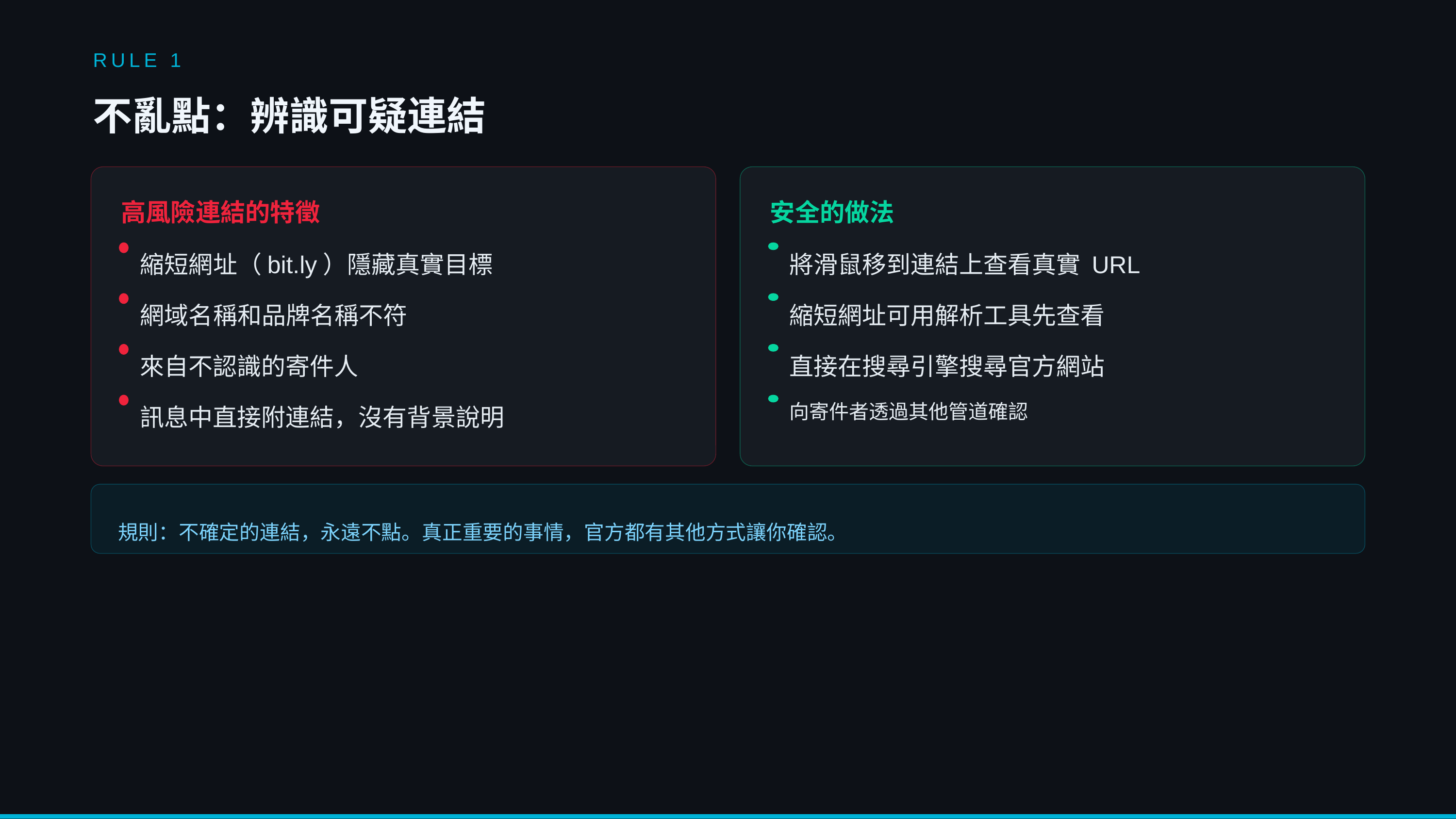

RULE 1
不亂點：辨識可疑連結

高風險連結的特徵
安全的做法
縮短網址（bit.ly）隱藏真實目標
將滑鼠移到連結上查看真實 URL

網域名稱和品牌名稱不符
縮短網址可用解析工具先查看

來自不認識的寄件人
直接在搜尋引擎搜尋官方網站

訊息中直接附連結，沒有背景說明
向寄件者透過其他管道確認

規則：不確定的連結，永遠不點。真正重要的事情，官方都有其他方式讓你確認。